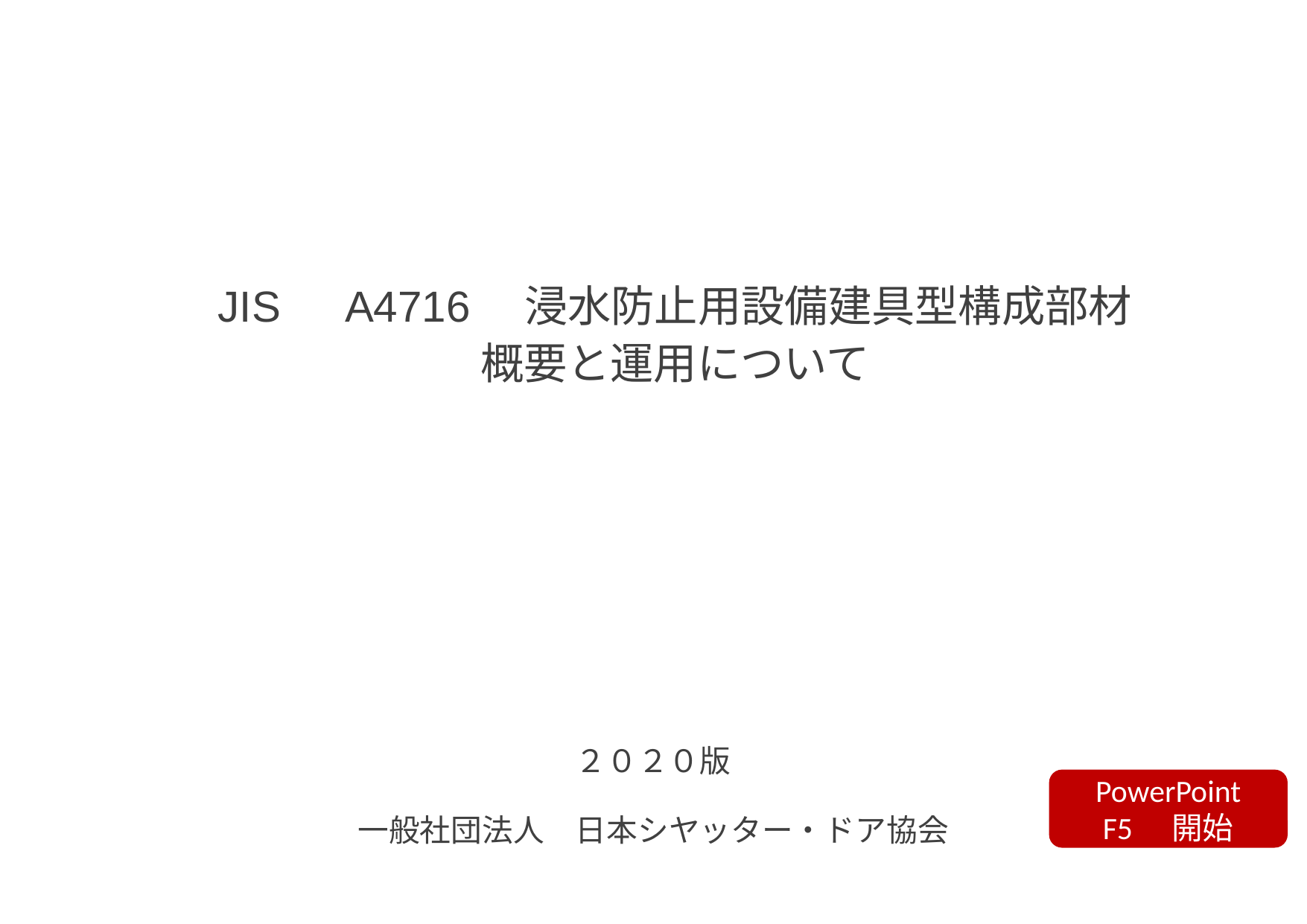

JIS　A4716　浸水防止用設備建具型構成部材
概要と運用について
２０２０版
PowerPoint
F5　開始
一般社団法人　日本シヤッター・ドア協会